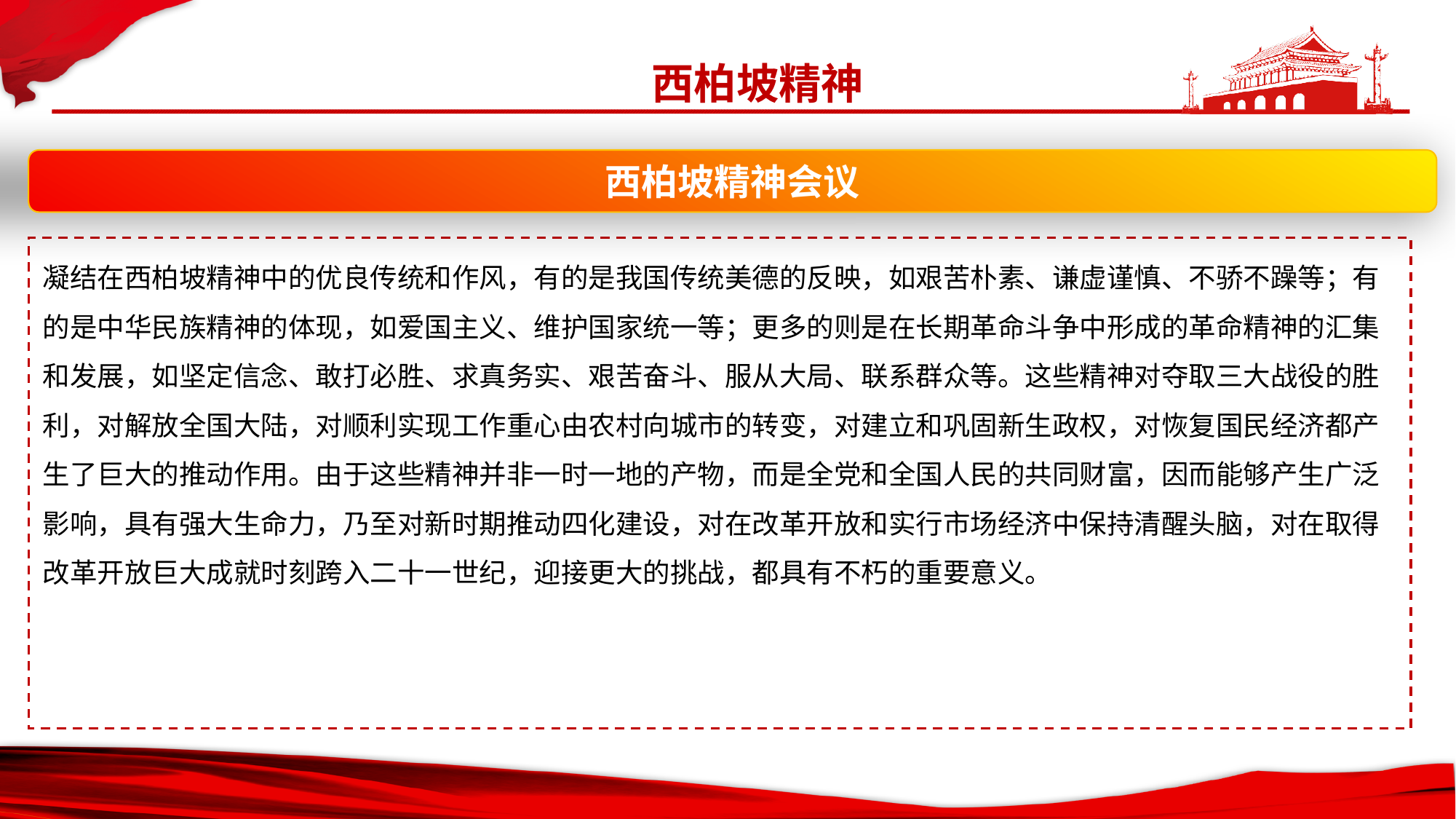

西柏坡精神
西柏坡精神会议

凝结在西柏坡精神中的优良传统和作风，有的是我国传统美德的反映，如艰苦朴素、谦虚谨慎、不骄不躁等；有的是中华民族精神的体现，如爱国主义、维护国家统一等；更多的则是在长期革命斗争中形成的革命精神的汇集和发展，如坚定信念、敢打必胜、求真务实、艰苦奋斗、服从大局、联系群众等。这些精神对夺取三大战役的胜利，对解放全国大陆，对顺利实现工作重心由农村向城市的转变，对建立和巩固新生政权，对恢复国民经济都产生了巨大的推动作用。由于这些精神并非一时一地的产物，而是全党和全国人民的共同财富，因而能够产生广泛影响，具有强大生命力，乃至对新时期推动四化建设，对在改革开放和实行市场经济中保持清醒头脑，对在取得改革开放巨大成就时刻跨入二十一世纪，迎接更大的挑战，都具有不朽的重要意义。